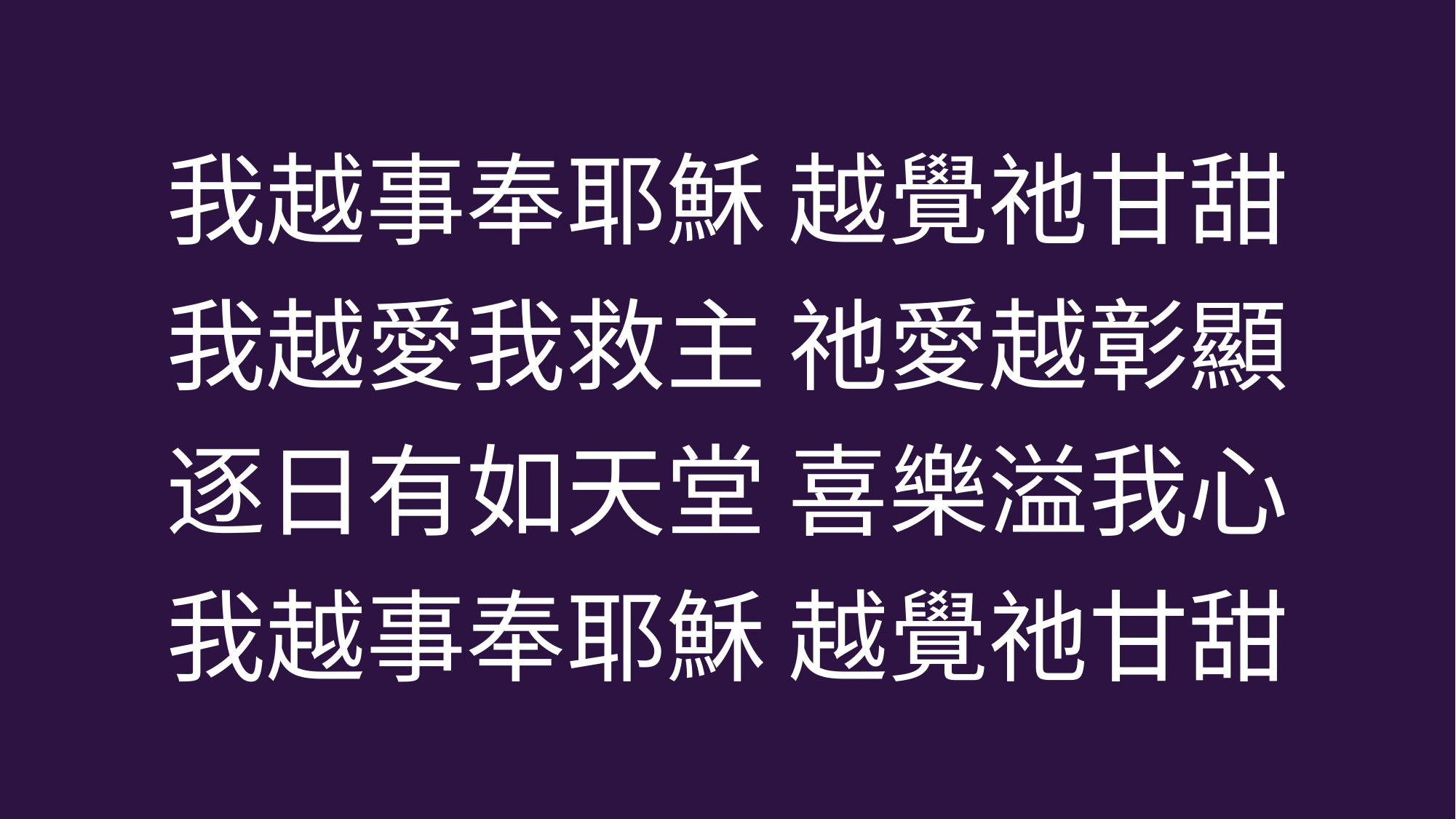

我越事奉耶穌 越覺祂甘甜
我越愛我救主 祂愛越彰顯
逐日有如天堂 喜樂溢我心
我越事奉耶穌 越覺祂甘甜